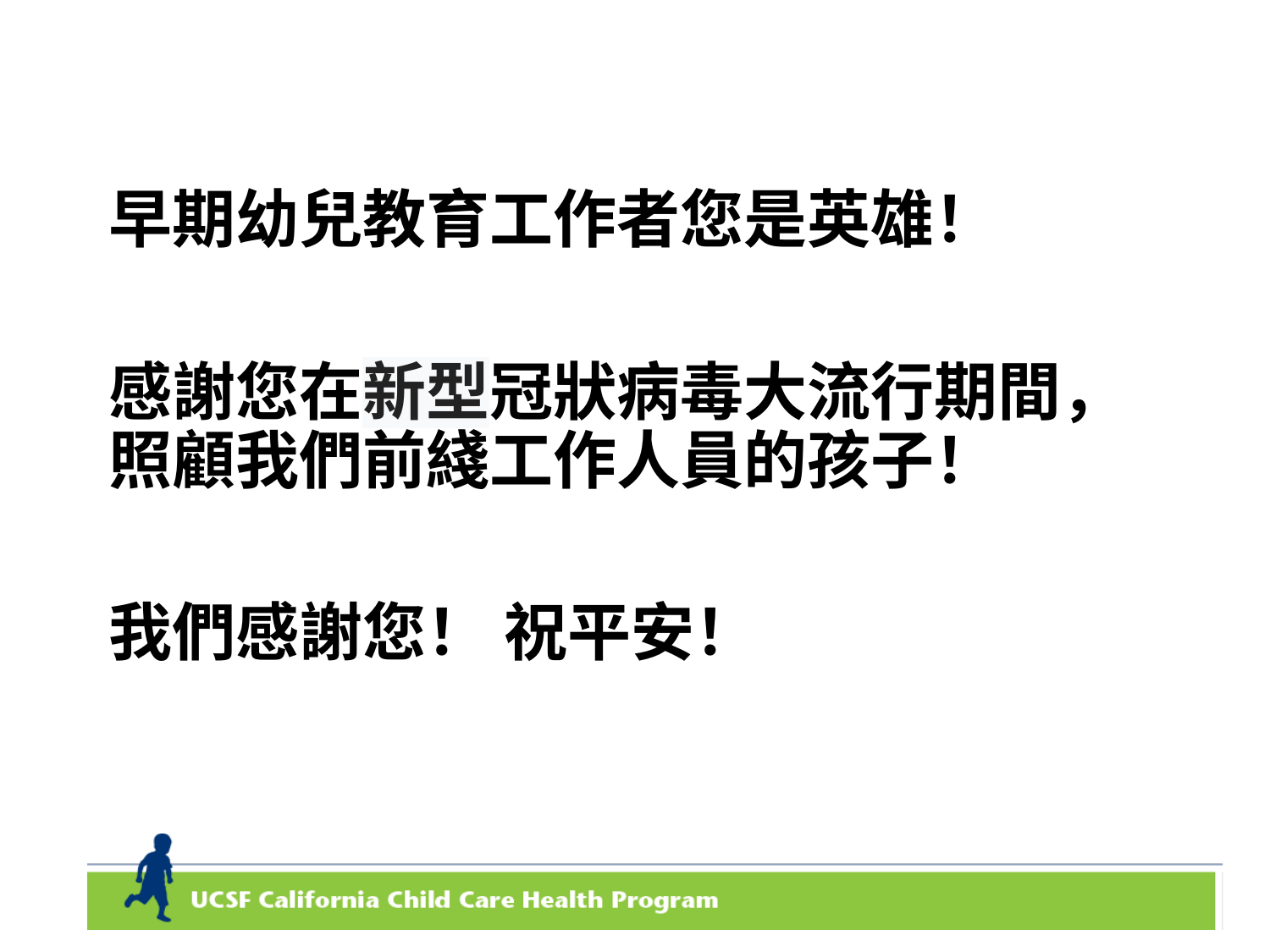

早期幼兒教育工作者您是英雄！

感謝您在新型冠狀病毒大流行期間，照顧我們前綫工作人員的孩子！

我們感謝您！ 祝平安！